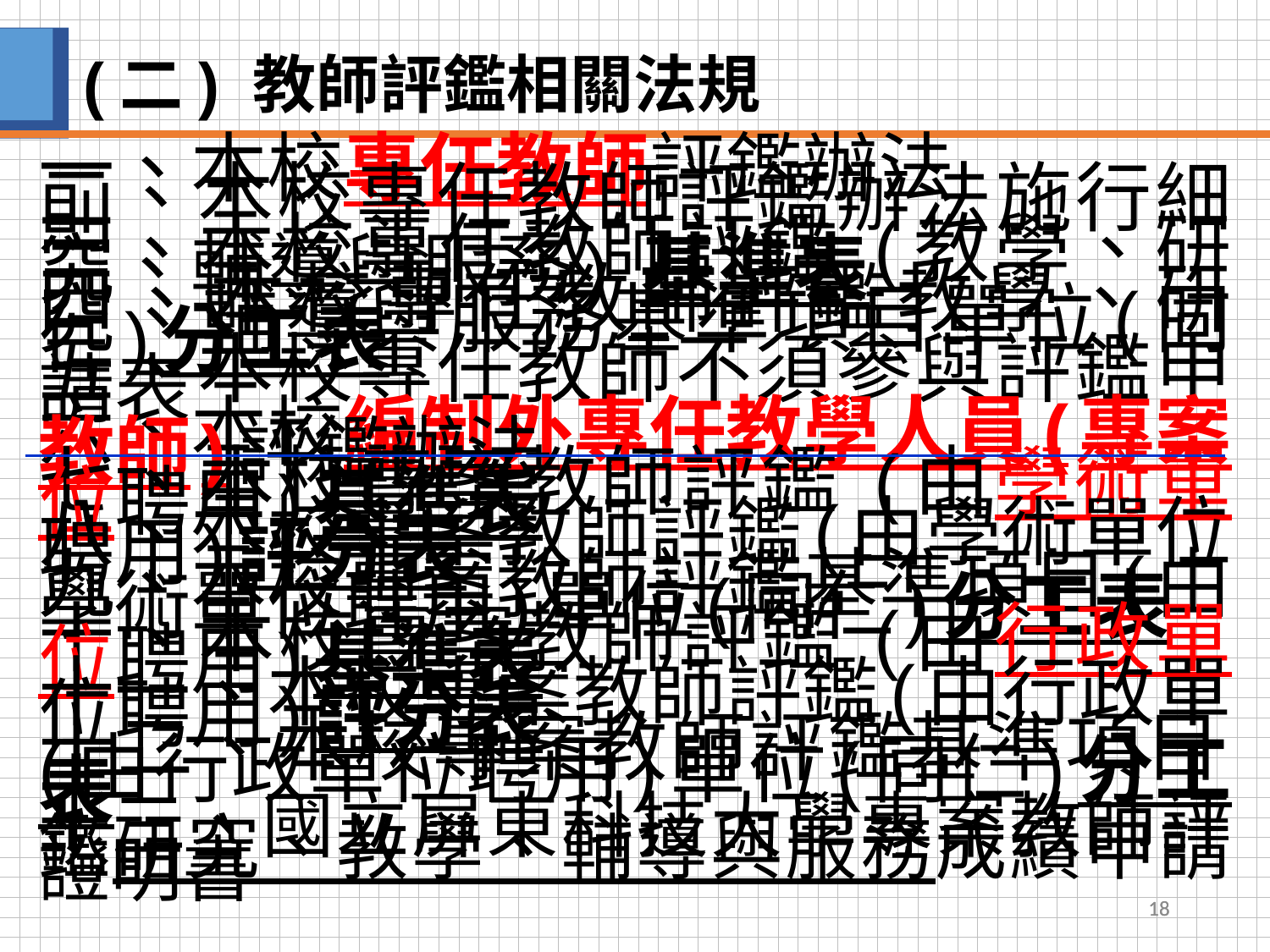

# (二) 教師評鑑相關法規
一、本校專任教師評鑑辦法
二、本校專任教師評鑑辦法施行細則
三、本校專任教師評鑑 (教學、研究、輔導與服務) 基準表
四、本校專任教師評鑑教學、研究、輔導與服務基準項目單位(同仁)分工表
五、本校專任教師不須參與評鑑申請表
六、本校編制外專任教學人員(專案教師)評鑑辦法
七、本校專案教師評鑑 (由學術單位聘用)基準表
八、本校專案教師評鑑(由學術單位聘用)評分表
九、本校專案教師評鑑基準項目(由學術單位聘用)單位(同仁)分工表
十、本校專案教師評鑑 (由行政單位聘用)基準表
十一、本校專案教師評鑑(由行政單位聘用)評分表
十二、本校專案教師評鑑基準項目(由行政單位聘用)單位(同仁)分工表
十三、國立屏東科技大學專案教師評鑑研究、教學、輔導與服務成績申請證明書

18